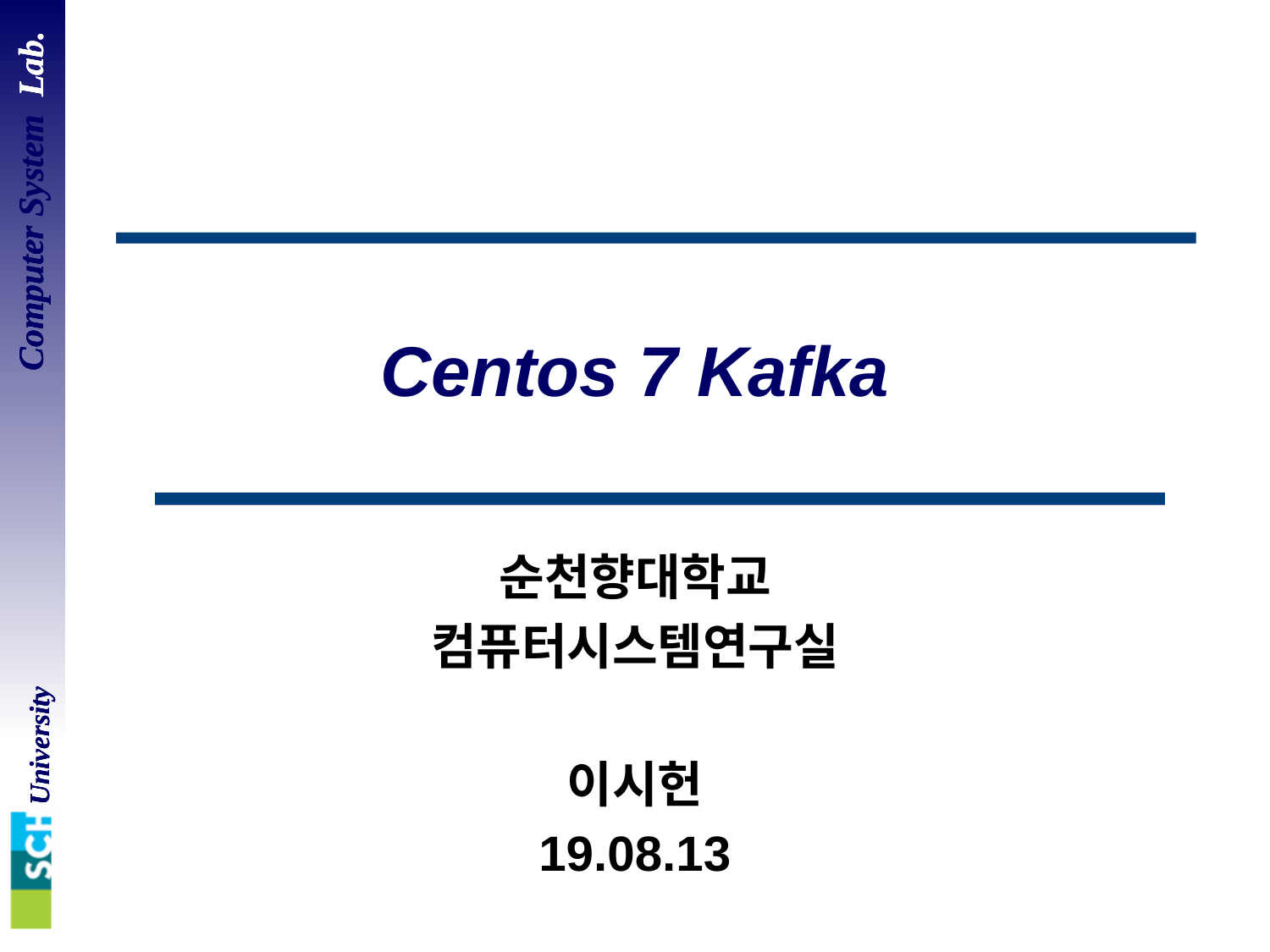

# Centos 7 Kafka
순천향대학교
컴퓨터시스템연구실

이시헌
19.08.13